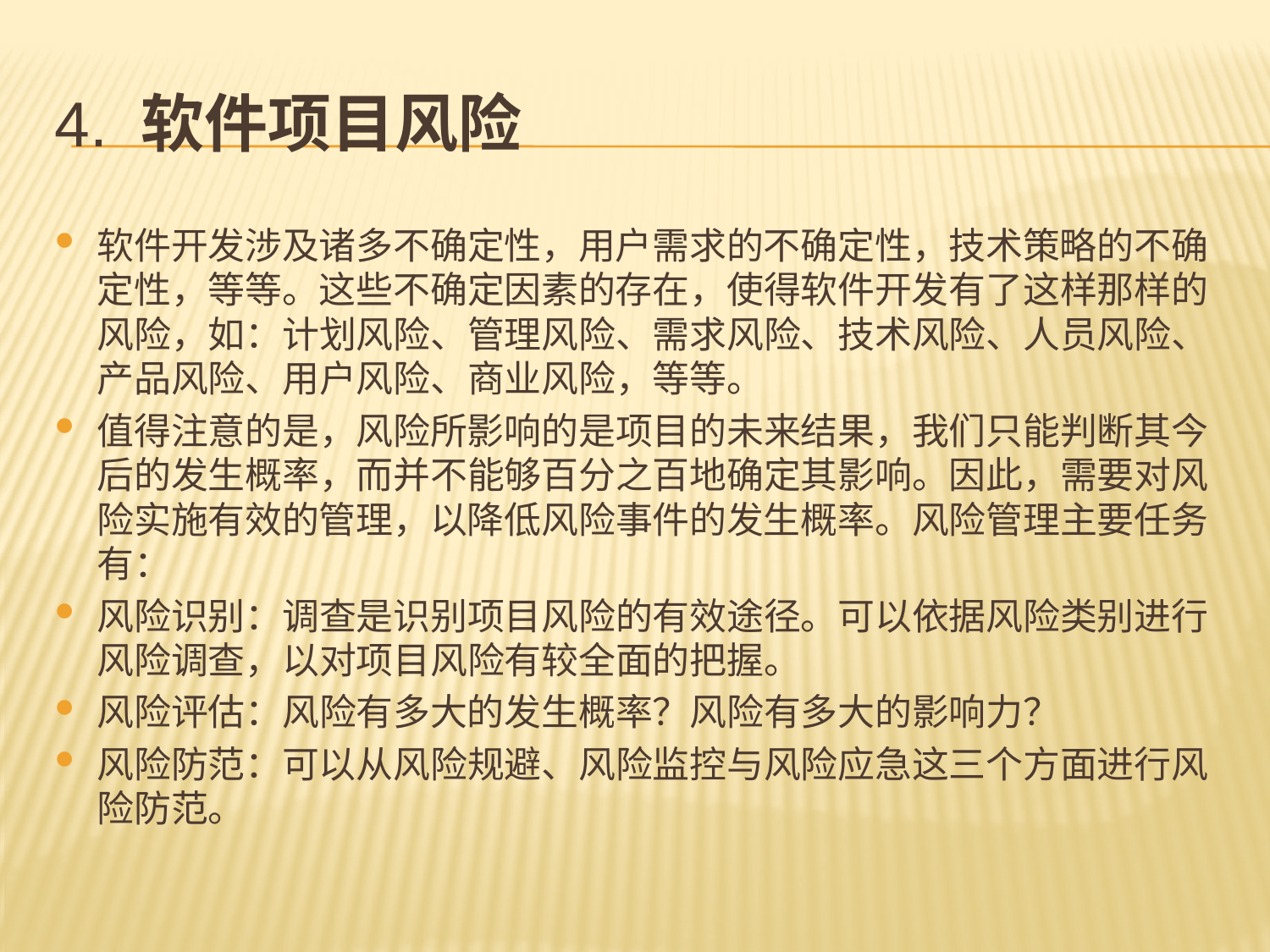

# 4. 软件项目风险
软件开发涉及诸多不确定性，用户需求的不确定性，技术策略的不确定性，等等。这些不确定因素的存在，使得软件开发有了这样那样的风险，如：计划风险、管理风险、需求风险、技术风险、人员风险、产品风险、用户风险、商业风险，等等。
值得注意的是，风险所影响的是项目的未来结果，我们只能判断其今后的发生概率，而并不能够百分之百地确定其影响。因此，需要对风险实施有效的管理，以降低风险事件的发生概率。风险管理主要任务有：
风险识别：调查是识别项目风险的有效途径。可以依据风险类别进行风险调查，以对项目风险有较全面的把握。
风险评估：风险有多大的发生概率？风险有多大的影响力？
风险防范：可以从风险规避、风险监控与风险应急这三个方面进行风险防范。